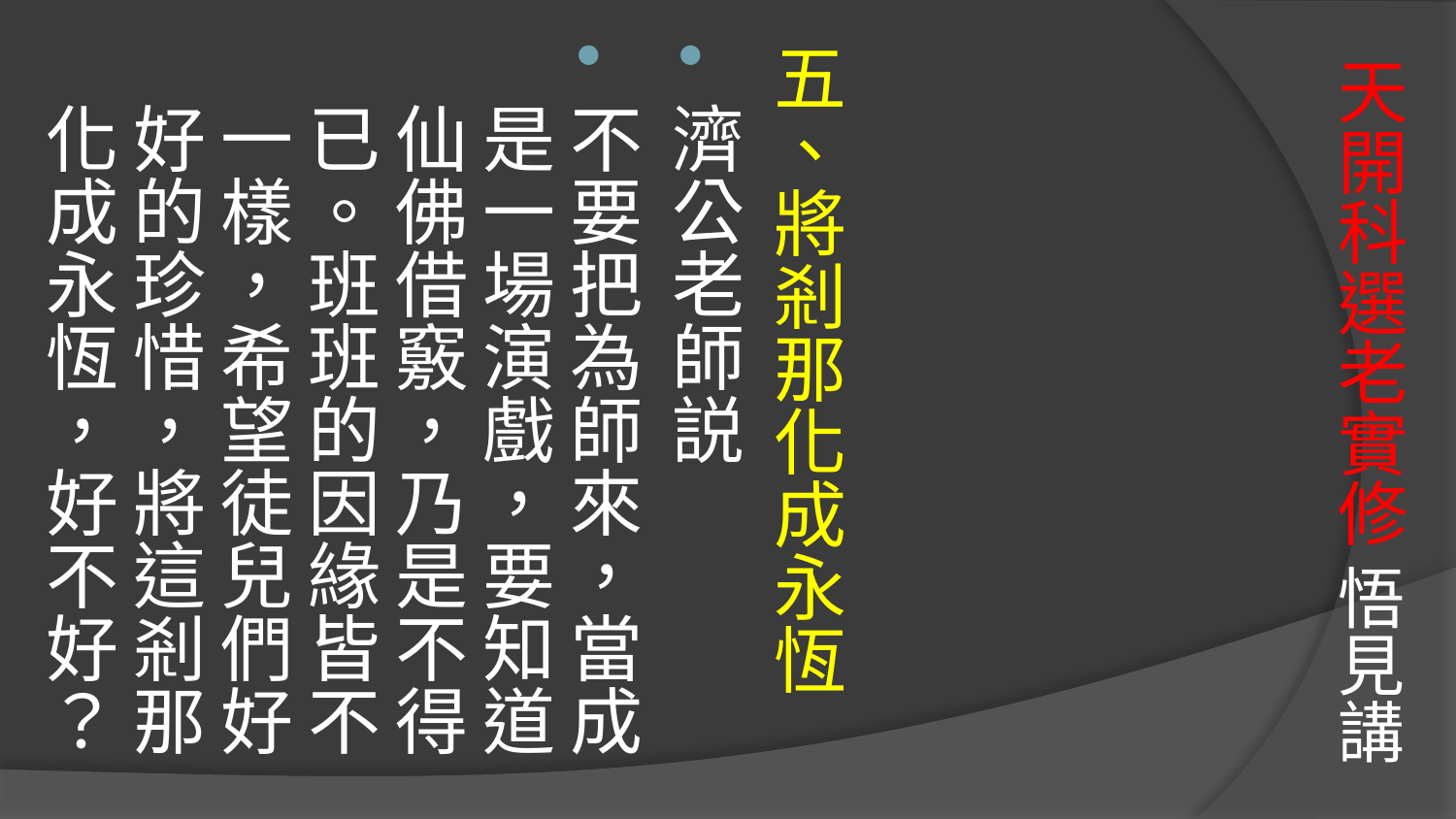

五、將剎那化成永恆
濟公老師説
不要把為師來，當成是一場演戲，要知道仙佛借竅，乃是不得已。班班的因緣皆不一樣，希望徒兒們好好的珍惜，將這剎那化成永恆，好不好？
# 天開科選老實修 悟見講